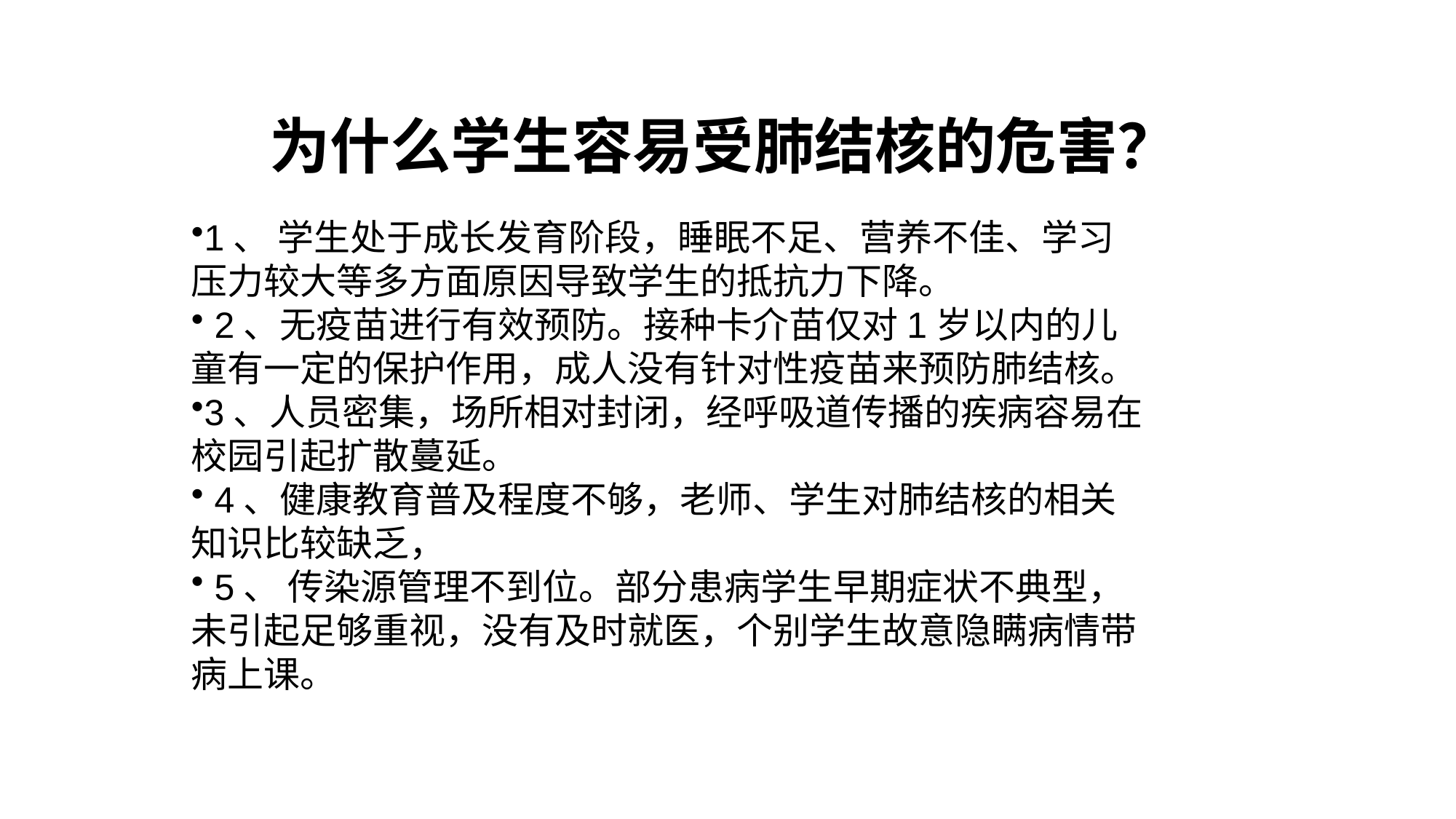

为什么学生容易受肺结核的危害？
1、 学生处于成长发育阶段，睡眠不足、营养不佳、学习压力较大等多方面原因导致学生的抵抗力下降。
 2、无疫苗进行有效预防。接种卡介苗仅对1岁以内的儿童有一定的保护作用，成人没有针对性疫苗来预防肺结核。
3、人员密集，场所相对封闭，经呼吸道传播的疾病容易在校园引起扩散蔓延。
 4、健康教育普及程度不够，老师、学生对肺结核的相关知识比较缺乏，
 5、 传染源管理不到位。部分患病学生早期症状不典型，未引起足够重视，没有及时就医，个别学生故意隐瞒病情带病上课。